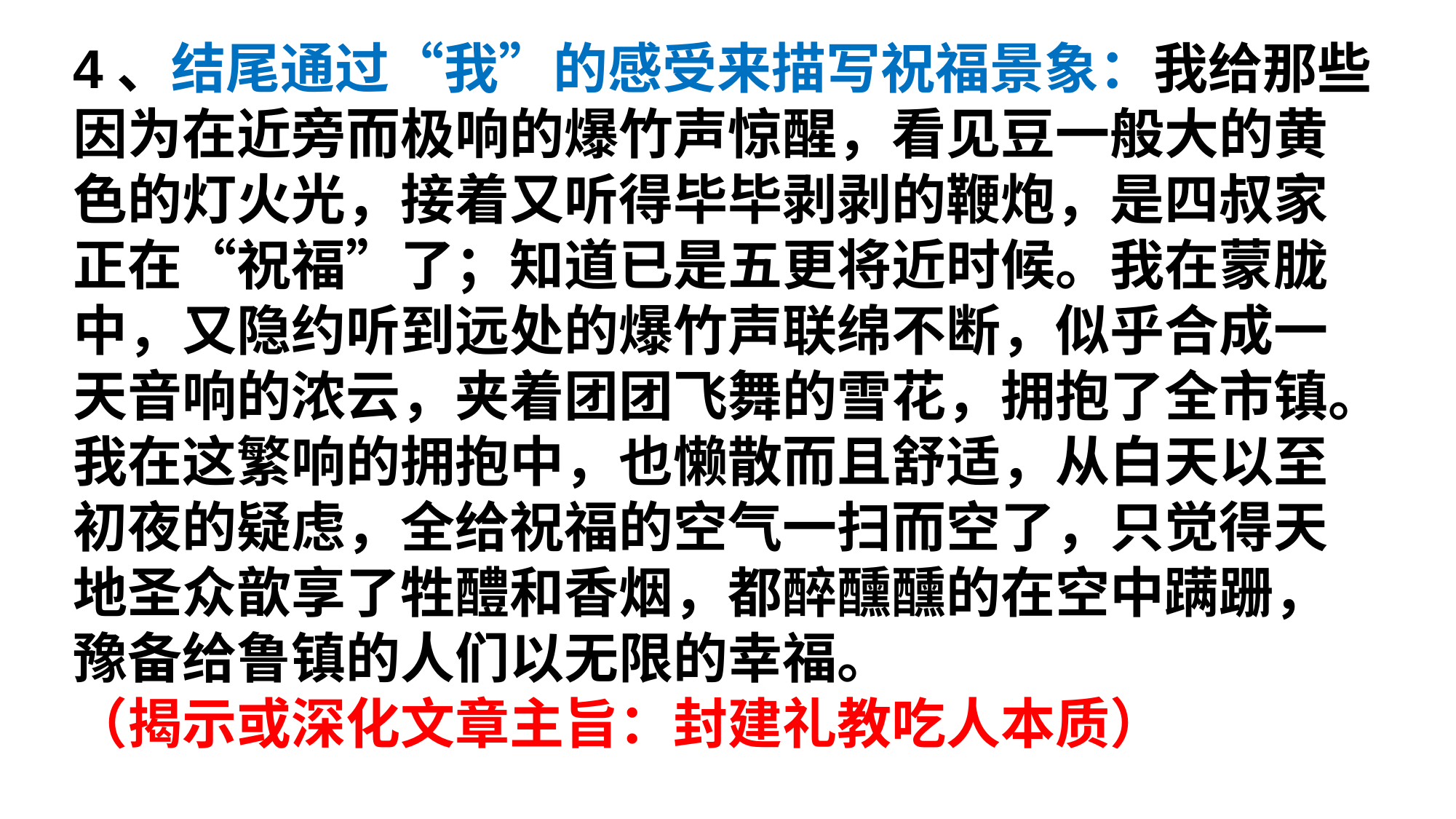

4、结尾通过“我”的感受来描写祝福景象：我给那些因为在近旁而极响的爆竹声惊醒，看见豆一般大的黄色的灯火光，接着又听得毕毕剥剥的鞭炮，是四叔家正在“祝福”了；知道已是五更将近时候。我在蒙胧中，又隐约听到远处的爆竹声联绵不断，似乎合成一天音响的浓云，夹着团团飞舞的雪花，拥抱了全市镇。我在这繁响的拥抱中，也懒散而且舒适，从白天以至初夜的疑虑，全给祝福的空气一扫而空了，只觉得天地圣众歆享了牲醴和香烟，都醉醺醺的在空中蹒跚，豫备给鲁镇的人们以无限的幸福。
（揭示或深化文章主旨：封建礼教吃人本质）